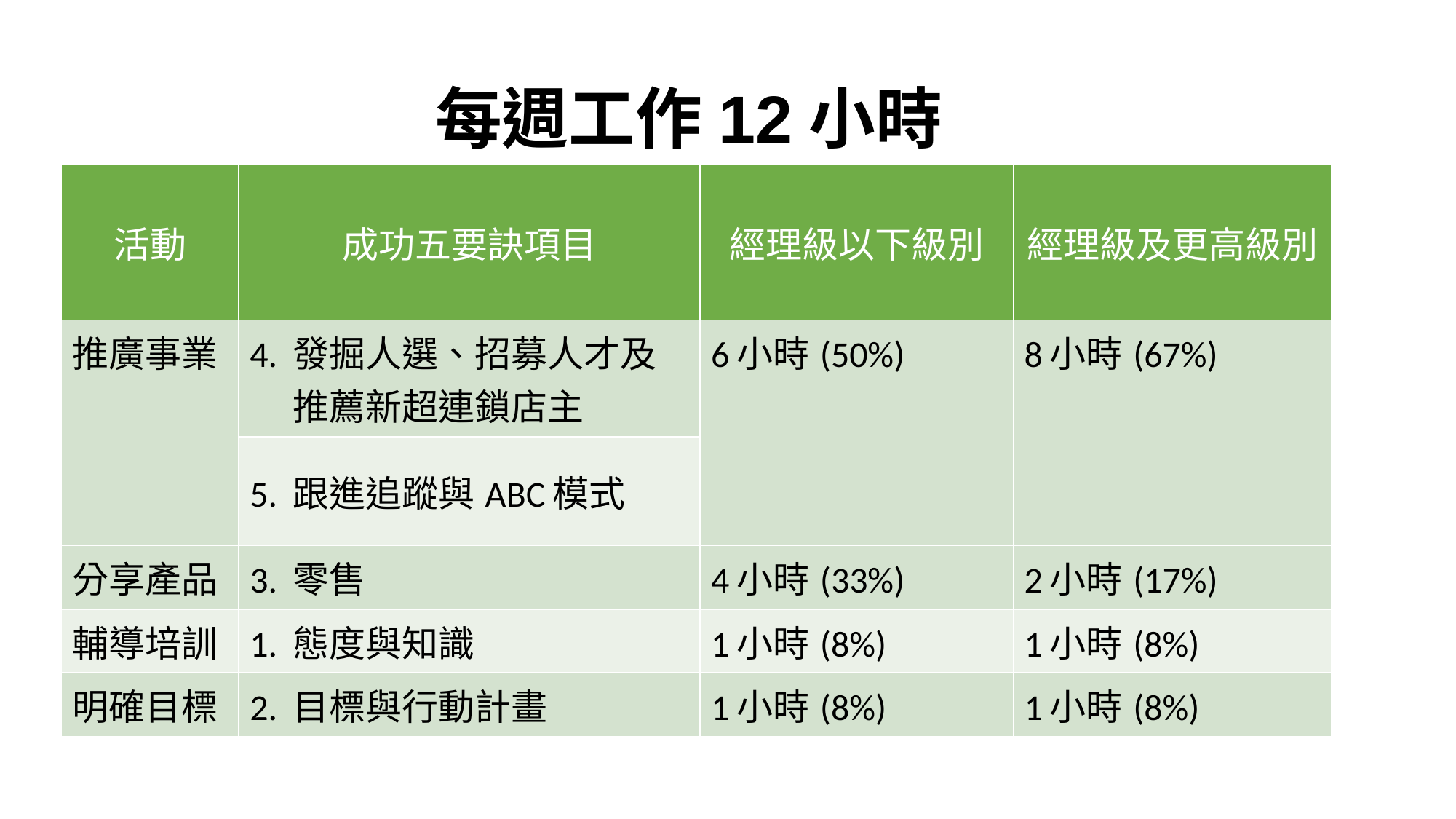

# 每週工作12小時
| 活動 | 成功五要訣項目 | 經理級以下級別 | 經理級及更高級別 |
| --- | --- | --- | --- |
| 推廣事業 | 4. 發掘人選、招募人才及 推薦新超連鎖店主 | 6小時(50%) | 8小時(67%) |
|  | 5. 跟進追蹤與ABC模式 |  |  |
| 分享產品 | 3. 零售 | 4小時(33%) | 2小時(17%) |
| 輔導培訓 | 1. 態度與知識 | 1小時(8%) | 1小時(8%) |
| 明確目標 | 2. 目標與行動計畫 | 1小時(8%) | 1小時(8%) |